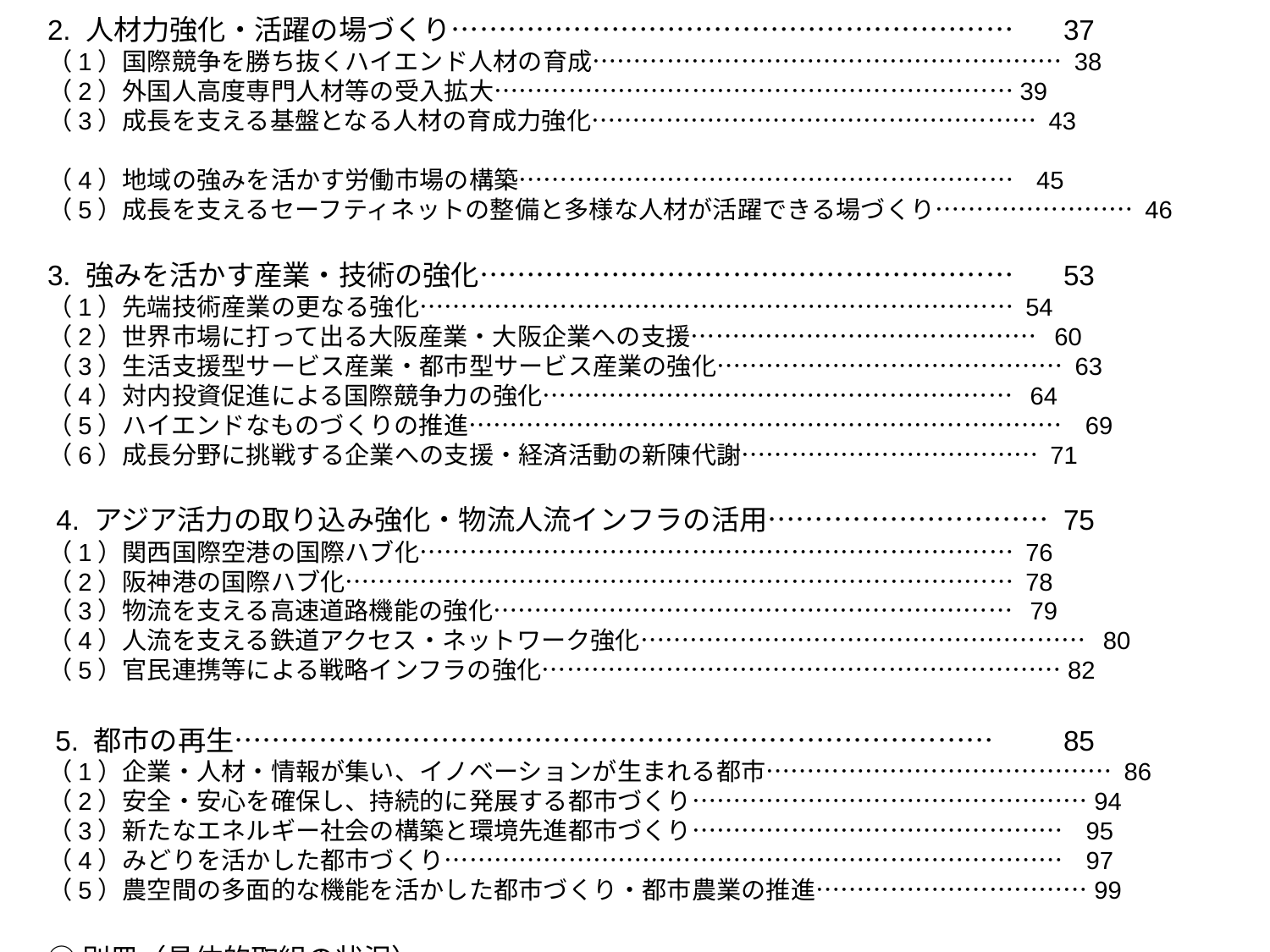

2. 人材力強化・活躍の場づくり……………………………………………………	37
（1）国際競争を勝ち抜くハイエンド人材の育成………………………………………………… 38
（2）外国人高度専門人材等の受入拡大………………………………………………………39
（3）成長を支える基盤となる人材の育成力強化……………………………………………… 43
（4）地域の強みを活かす労働市場の構築……………………………………………………   45
（5）成長を支えるセーフティネットの整備と多様な人材が活躍できる場づくり…………………… 46

3. 強みを活かす産業・技術の強化…………………………………………………	53
（1）先端技術産業の更なる強化……………………………………………………………… 54
（2）世界市場に打って出る大阪産業・大阪企業への支援……………………………………  60
（3）生活支援型サービス産業・都市型サービス産業の強化…………………………………… 63
（4）対内投資促進による国際競争力の強化…………………………………………………  64
（5）ハイエンドなものづくりの推進………………………………………………………………   69
（6）成長分野に挑戦する企業への支援・経済活動の新陳代謝……………………………… 71

 4. アジア活力の取り込み強化・物流人流インフラの活用…………………………	75
（1）関西国際空港の国際ハブ化……………………………………………………………… 76
（2）阪神港の国際ハブ化……………………………………………………………………… 78
（3）物流を支える高速道路機能の強化………………………………………………………  79
（4）人流を支える鉄道アクセス・ネットワーク強化………………………………………………  80
（5）官民連携等による戦略インフラの強化………………………………………………………82

 5. 都市の再生………………………………………………………………………	85
（1）企業・人材・情報が集い、イノベーションが生まれる都市…………………………………… 86
（2）安全・安心を確保し、持続的に発展する都市づくり…………………………………………94
（3）新たなエネルギー社会の構築と環境先進都市づくり………………………………………   95
（4）みどりを活かした都市づくり…………………………………………………………………   97
（5）農空間の多面的な機能を活かした都市づくり・都市農業の推進……………………………99

○別冊（具体的取組の状況）